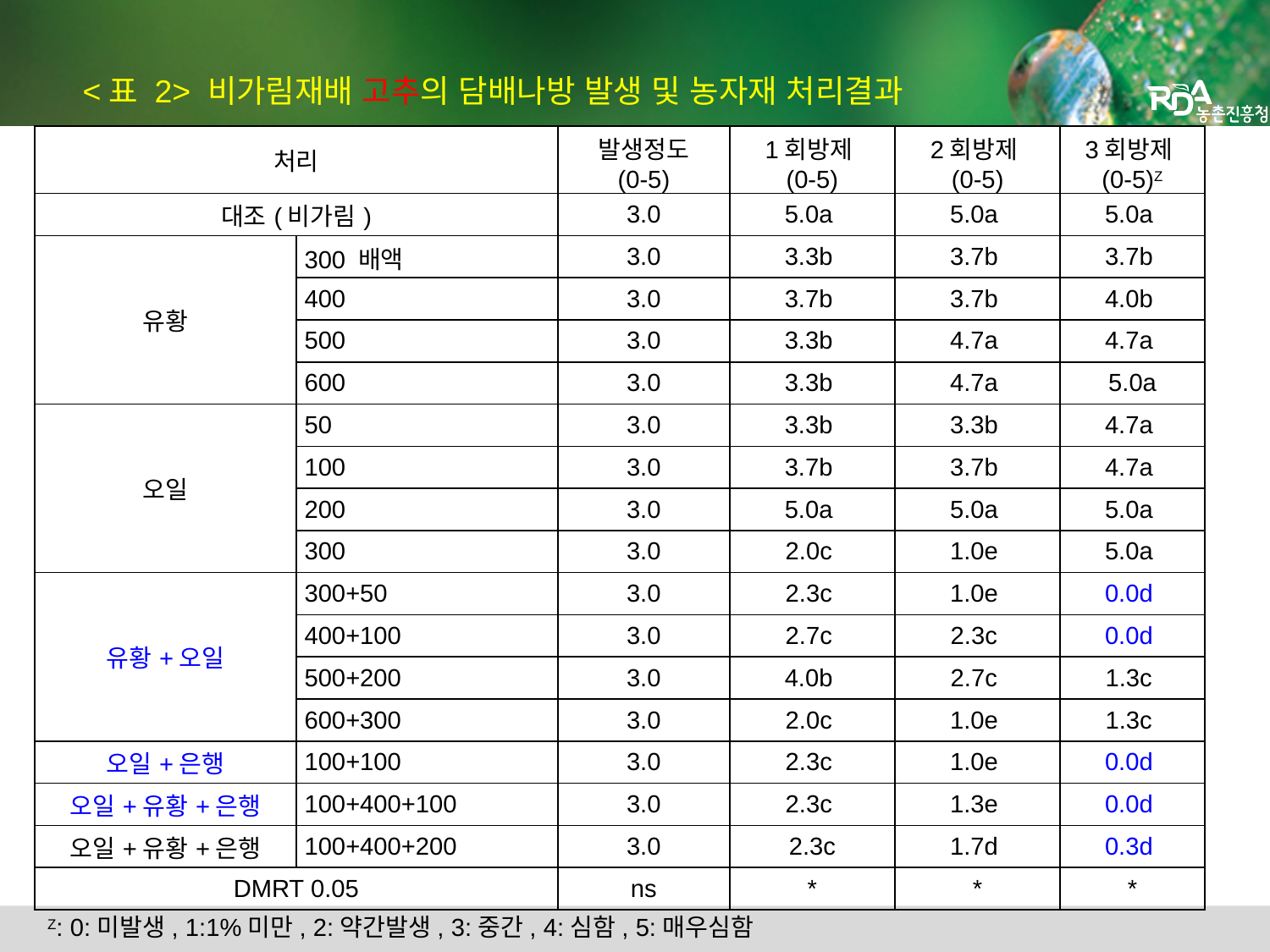

<표 2> 비가림재배 고추의 담배나방 발생 및 농자재 처리결과

| 처리 |  | 발생정도 (0-5) | 1회방제 (0-5) | 2회방제 (0-5) | 3회방제 (0-5)Z |
| --- | --- | --- | --- | --- | --- |
| 대조(비가림) |  | 3.0 | 5.0a | 5.0a | 5.0a |
| 유황 | 300 배액 | 3.0 | 3.3b | 3.7b | 3.7b |
|  | 400 | 3.0 | 3.7b | 3.7b | 4.0b |
|  | 500 | 3.0 | 3.3b | 4.7a | 4.7a |
|  | 600 | 3.0 | 3.3b | 4.7a | 5.0a |
| 오일 | 50 | 3.0 | 3.3b | 3.3b | 4.7a |
|  | 100 | 3.0 | 3.7b | 3.7b | 4.7a |
|  | 200 | 3.0 | 5.0a | 5.0a | 5.0a |
|  | 300 | 3.0 | 2.0c | 1.0e | 5.0a |
| 유황+오일 | 300+50 | 3.0 | 2.3c | 1.0e | 0.0d |
|  | 400+100 | 3.0 | 2.7c | 2.3c | 0.0d |
|  | 500+200 | 3.0 | 4.0b | 2.7c | 1.3c |
|  | 600+300 | 3.0 | 2.0c | 1.0e | 1.3c |
| 오일+은행 | 100+100 | 3.0 | 2.3c | 1.0e | 0.0d |
| 오일+유황+은행 | 100+400+100 | 3.0 | 2.3c | 1.3e | 0.0d |
| 오일+유황+은행 | 100+400+200 | 3.0 | 2.3c | 1.7d | 0.3d |
| DMRT 0.05 |  | ns | \* | \* | \* |
Z: 0:미발생, 1:1%미만, 2:약간발생, 3:중간, 4:심함, 5:매우심함